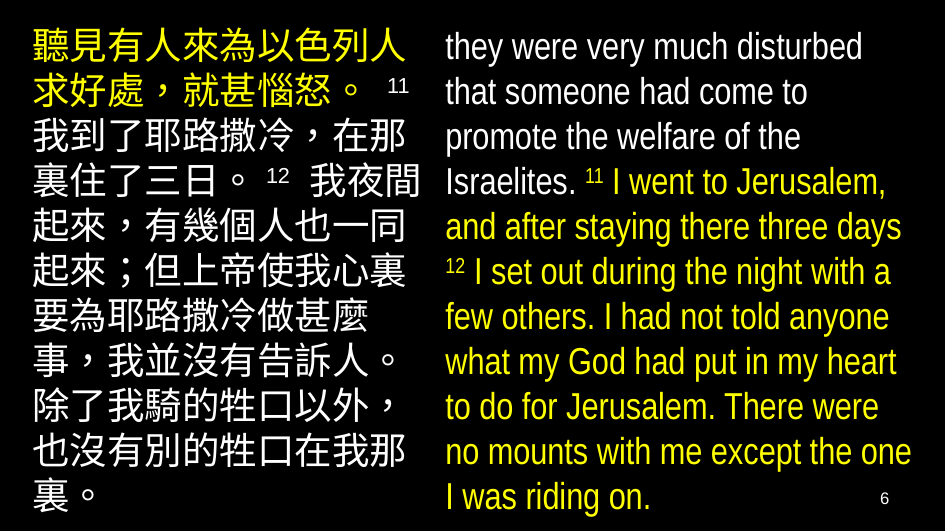

聽見有人來為以色列人求好處，就甚惱怒。 11 我到了耶路撒冷，在那裏住了三日。12 我夜間起來，有幾個人也一同起來；但上帝使我心裏要為耶路撒冷做甚麼事，我並沒有告訴人。除了我騎的牲口以外，也沒有別的牲口在我那裏。
they were very much disturbed that someone had come to promote the welfare of the Israelites. 11 I went to Jerusalem, and after staying there three days 12 I set out during the night with a few others. I had not told anyone what my God had put in my heart to do for Jerusalem. There were no mounts with me except the one I was riding on.
6